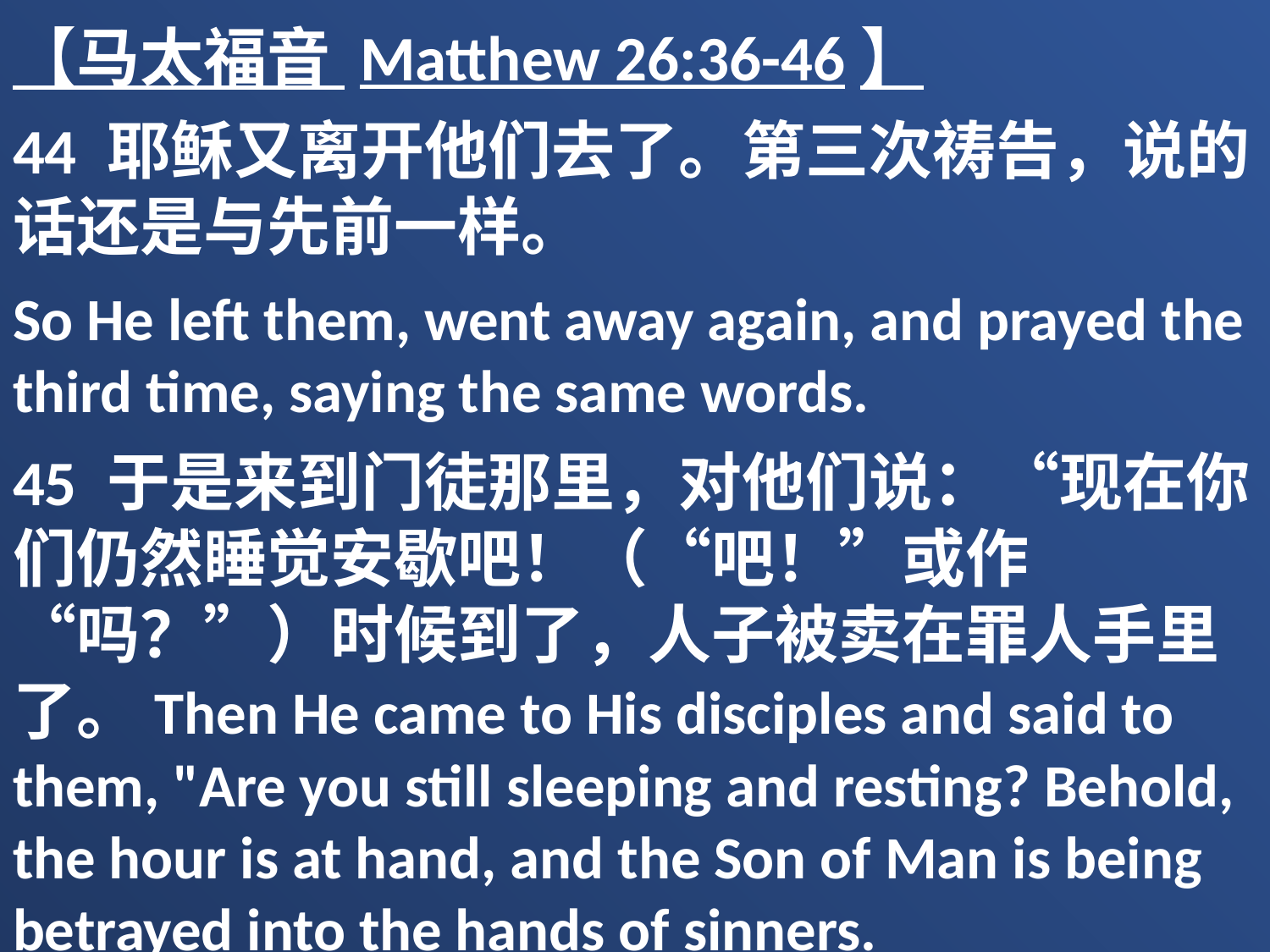

【马太福音 Matthew 26:36-46】
44 耶稣又离开他们去了。第三次祷告，说的话还是与先前一样。
So He left them, went away again, and prayed the third time, saying the same words.
45 于是来到门徒那里，对他们说：“现在你们仍然睡觉安歇吧！（“吧！”或作“吗？”）时候到了，人子被卖在罪人手里了。Then He came to His disciples and said to them, "Are you still sleeping and resting? Behold, the hour is at hand, and the Son of Man is being betrayed into the hands of sinners.